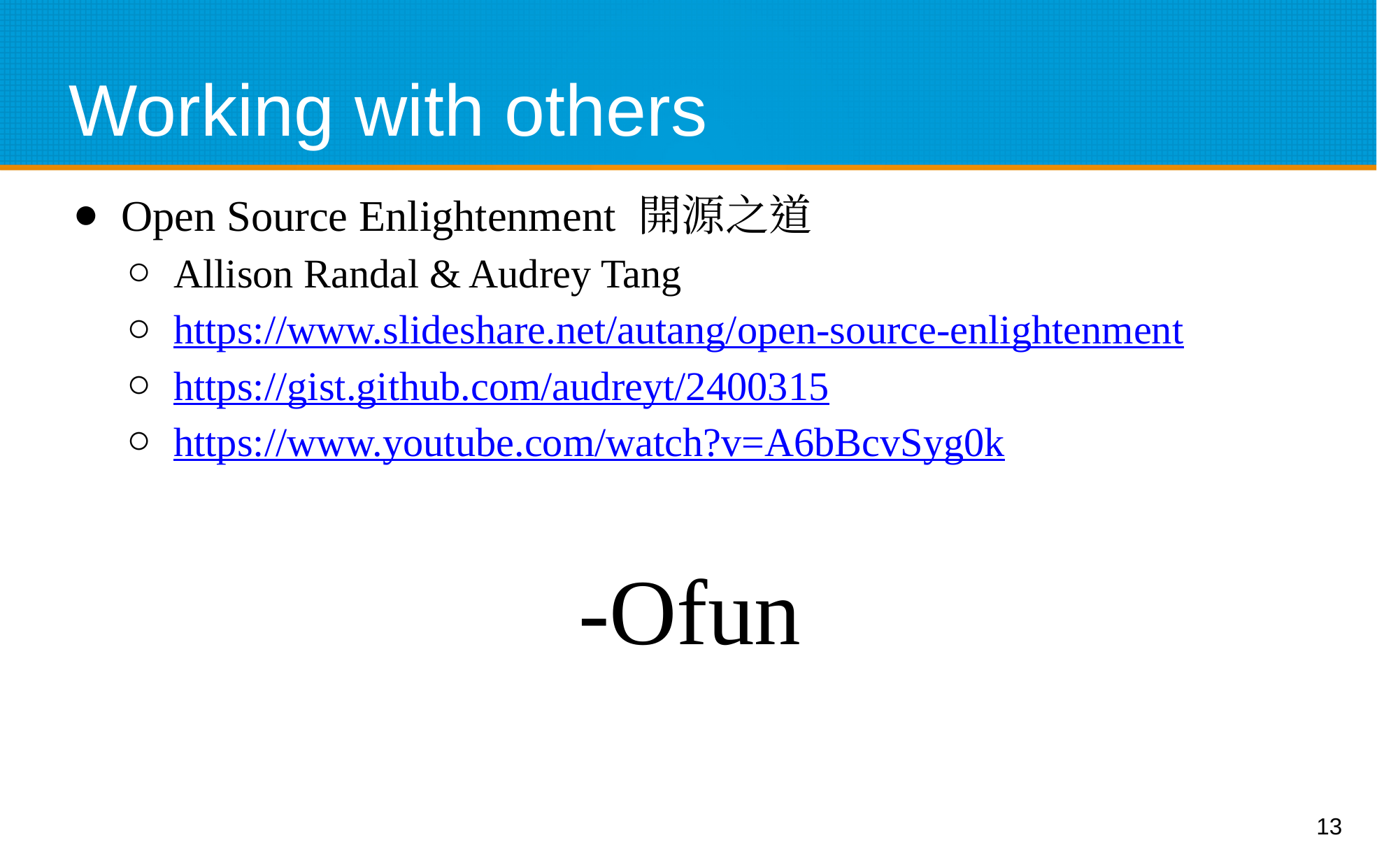

# Working with others
Open Source Enlightenment 開源之道
Allison Randal & Audrey Tang
https://www.slideshare.net/autang/open-source-enlightenment
https://gist.github.com/audreyt/2400315
https://www.youtube.com/watch?v=A6bBcvSyg0k

-Ofun
13